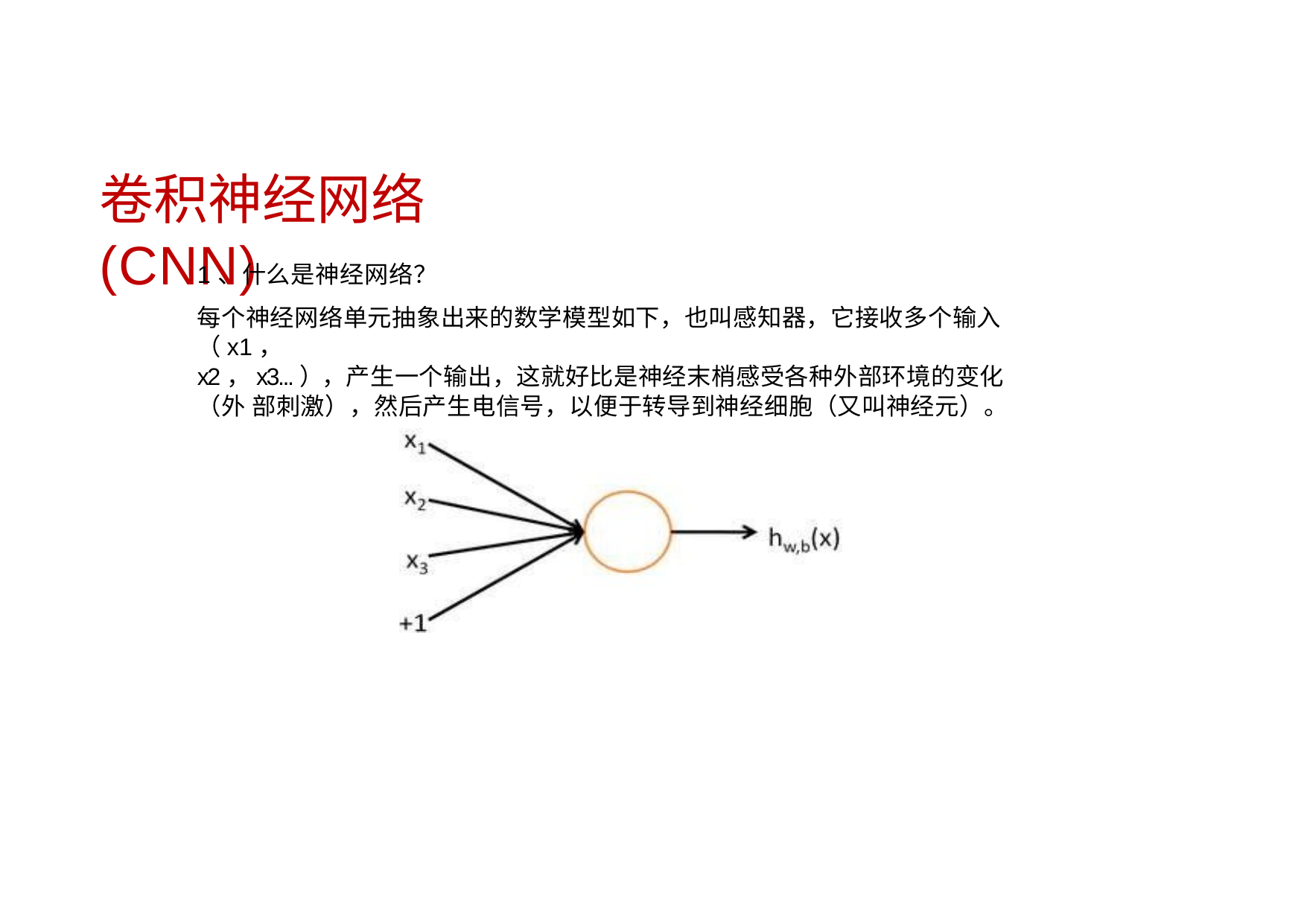

# 卷积神经网络(CNN)
1、什么是神经网络？
每个神经网络单元抽象出来的数学模型如下，也叫感知器，它接收多个输入（x1，
x2，x3...），产生一个输出，这就好比是神经末梢感受各种外部环境的变化（外 部刺激），然后产生电信号，以便于转导到神经细胞（又叫神经元）。